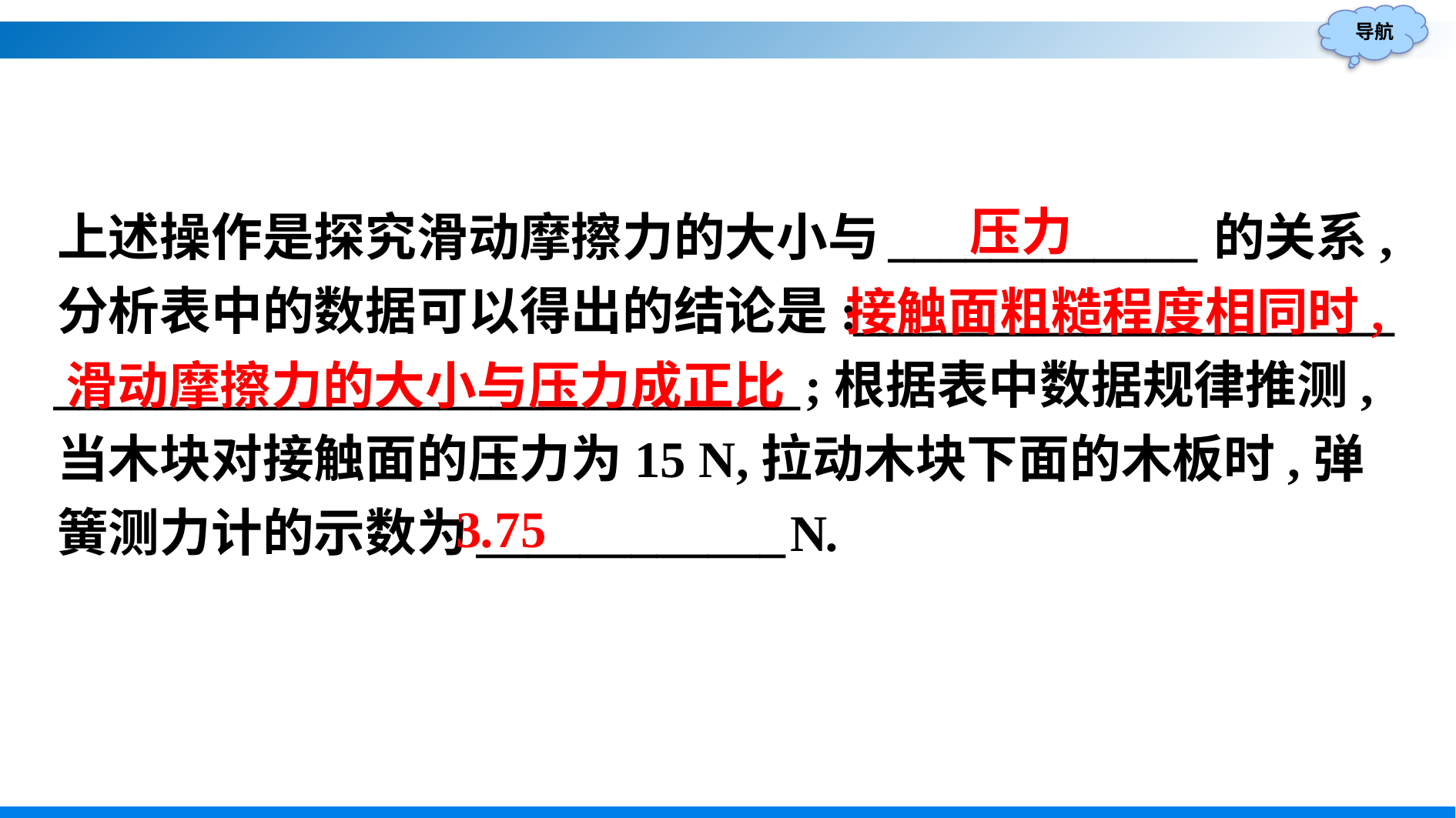

上述操作是探究滑动摩擦力的大小与____________的关系,分析表中的数据可以得出的结论是:_____________________
_____________________________;根据表中数据规律推测,当木块对接触面的压力为15 N,拉动木块下面的木板时,弹簧测力计的示数为____________N.
压力
接触面粗糙程度相同时,
滑动摩擦力的大小与压力成正比
3.75